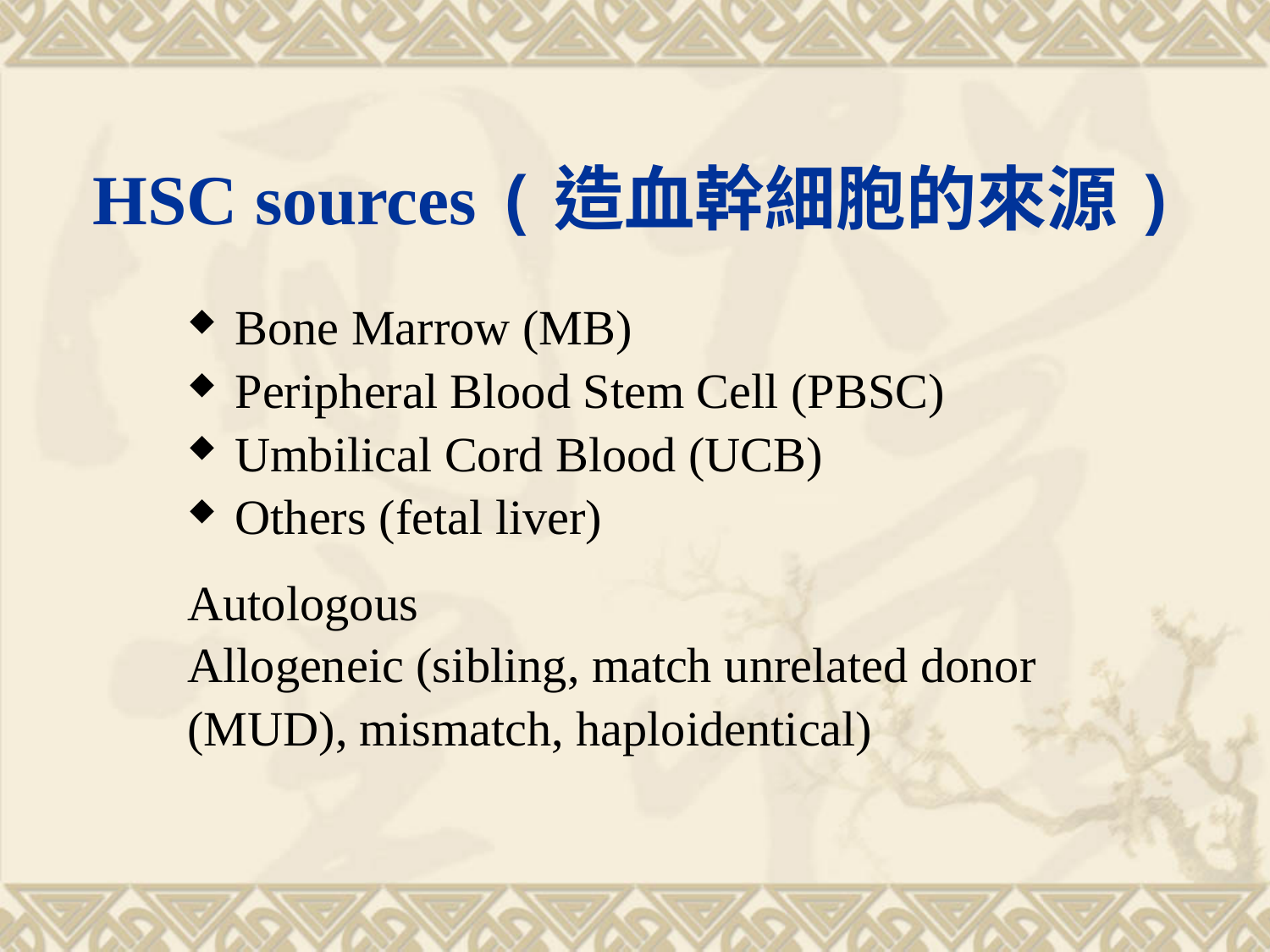

HSC sources (造血幹細胞的來源)
Bone Marrow (MB)
Peripheral Blood Stem Cell (PBSC)
Umbilical Cord Blood (UCB)
Others (fetal liver)

Autologous
Allogeneic (sibling, match unrelated donor
(MUD), mismatch, haploidentical)